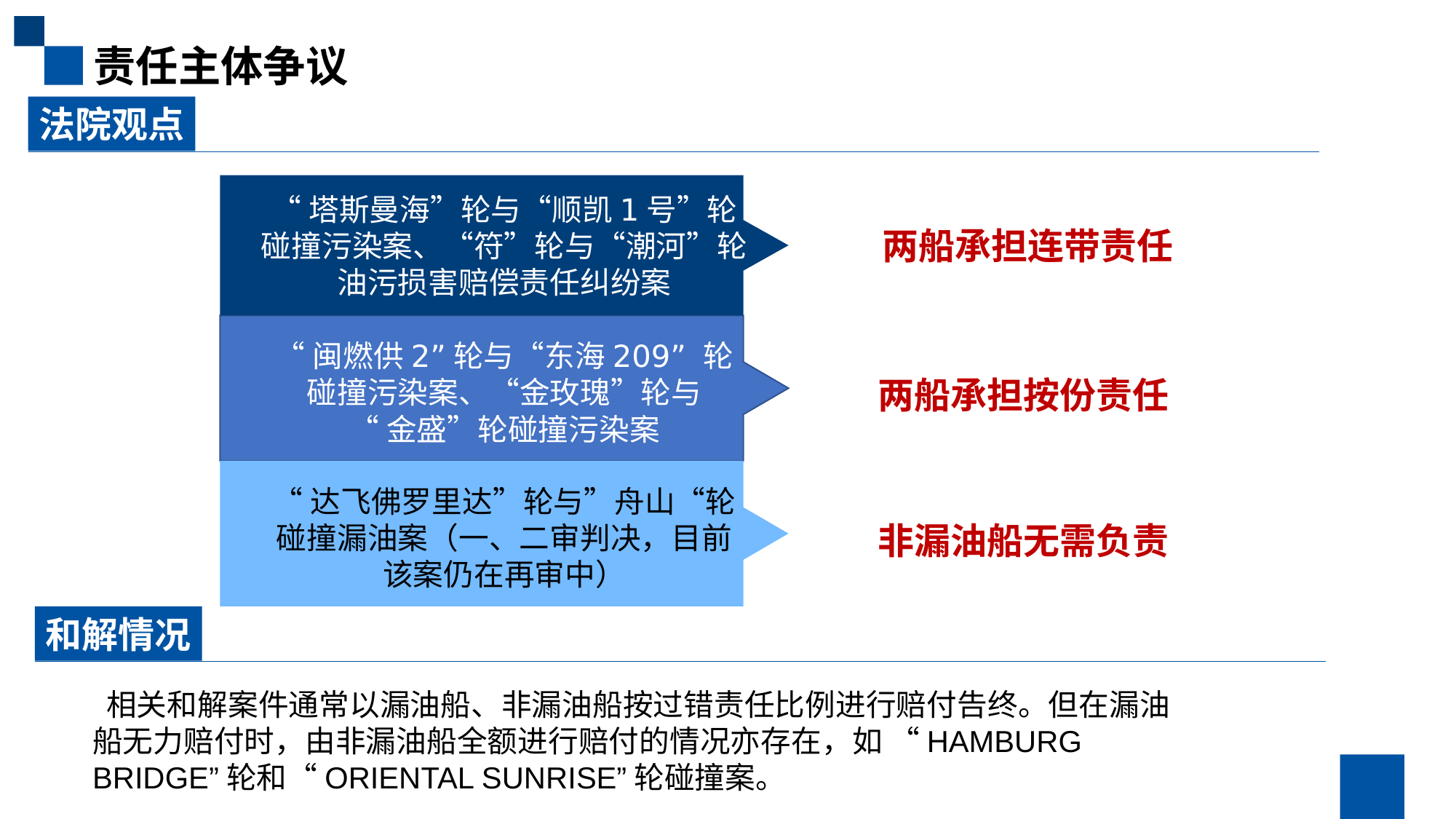

“塔斯曼海”轮与“顺凯1号”轮
碰撞污染案、“符”轮与“潮河”轮
油污损害赔偿责任纠纷案
责任主体争议
法院观点

“闽燃供2”轮与“东海209” 轮
碰撞污染案、“金玫瑰”轮与
“金盛”轮碰撞污染案

两船承担连带责任

“达飞佛罗里达”轮与”舟山“轮
碰撞漏油案（一、二审判决，目前
该案仍在再审中）

 两船承担按份责任
 非漏油船无需负责
和解情况
 相关和解案件通常以漏油船、非漏油船按过错责任比例进行赔付告终。但在漏油船无力赔付时，由非漏油船全额进行赔付的情况亦存在，如 “HAMBURG BRIDGE”轮和“ORIENTAL SUNRISE”轮碰撞案。